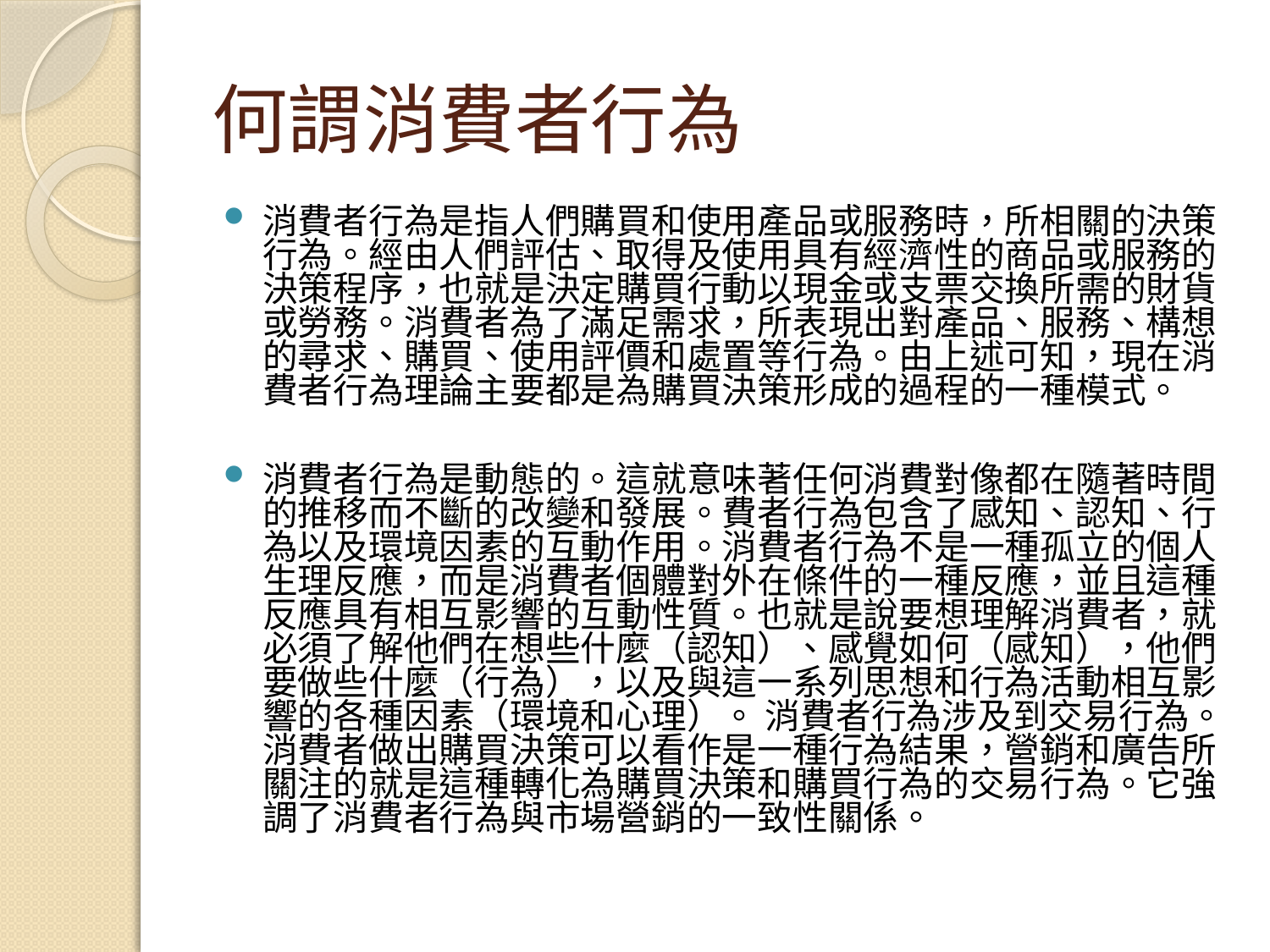

# 何謂消費者行為
消費者行為是指人們購買和使用產品或服務時，所相關的決策行為。經由人們評估、取得及使用具有經濟性的商品或服務的決策程序，也就是決定購買行動以現金或支票交換所需的財貨或勞務。消費者為了滿足需求，所表現出對產品、服務、構想的尋求、購買、使用評價和處置等行為。由上述可知，現在消費者行為理論主要都是為購買決策形成的過程的一種模式。

消費者行為是動態的。這就意味著任何消費對像都在隨著時間的推移而不斷的改變和發展。費者行為包含了感知、認知、行為以及環境因素的互動作用。消費者行為不是一種孤立的個人生理反應，而是消費者個體對外在條件的一種反應，並且這種反應具有相互影響的互動性質。也就是說要想理解消費者，就必須了解他們在想些什麼（認知）、感覺如何（感知），他們要做些什麼（行為），以及與這一系列思想和行為活動相互影響的各種因素（環境和心理）。 消費者行為涉及到交易行為。消費者做出購買決策可以看作是一種行為結果，營銷和廣告所關注的就是這種轉化為購買決策和購買行為的交易行為。它強調了消費者行為與市場營銷的一致性關係。